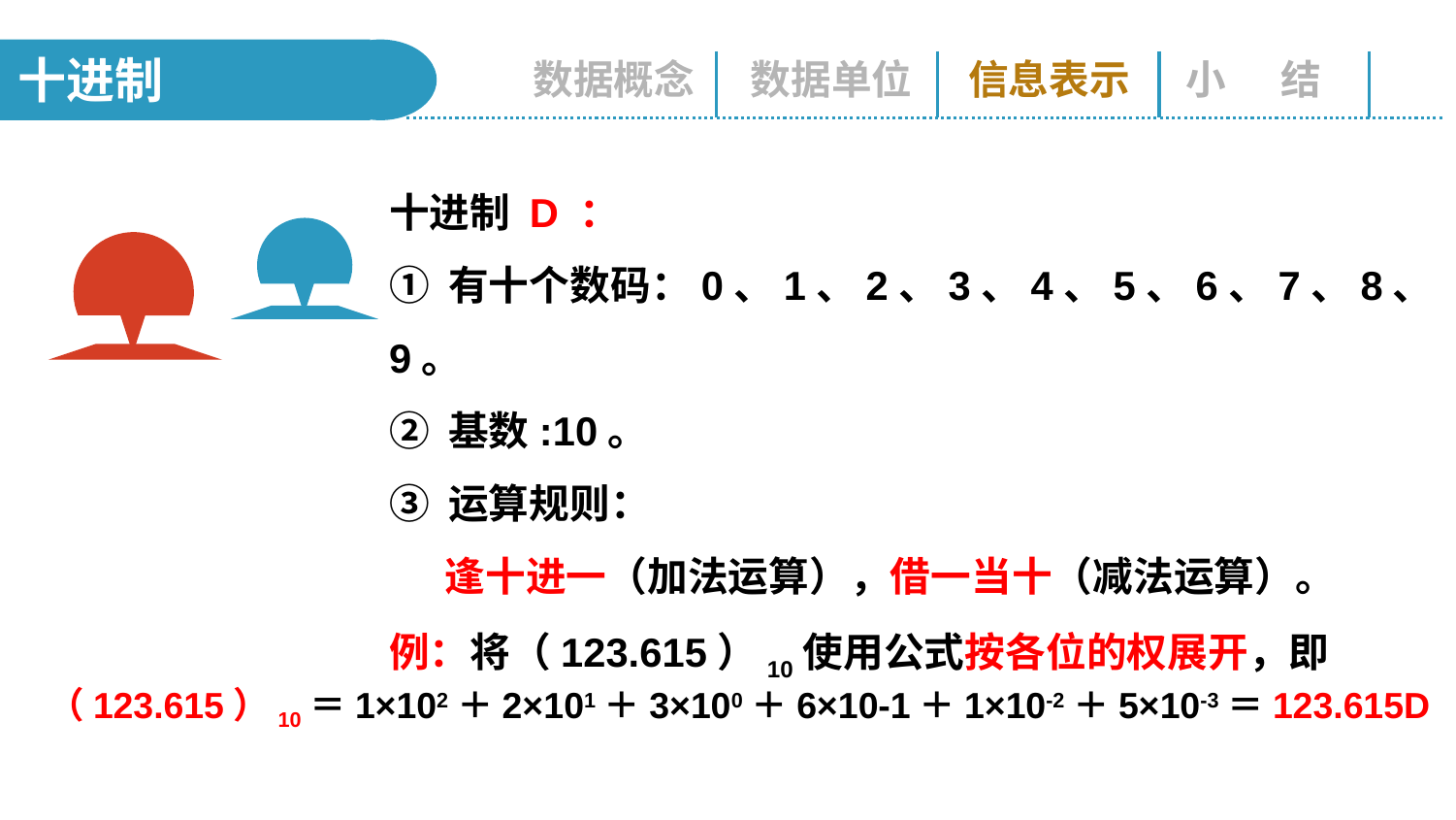

十进制
数据概念
数据单位
信息表示
小      结
十进制 D ：
① 有十个数码：0、1、2、3、4、5、6、7、8、9。
② 基数:10。
③ 运算规则：
     逢十进一（加法运算），借一当十（减法运算）。
例：将（123.615）10使用公式按各位的权展开，即

（123.615）10＝1×102＋2×101＋3×100＋6×10-1＋1×10-2＋5×10-3＝123.615D